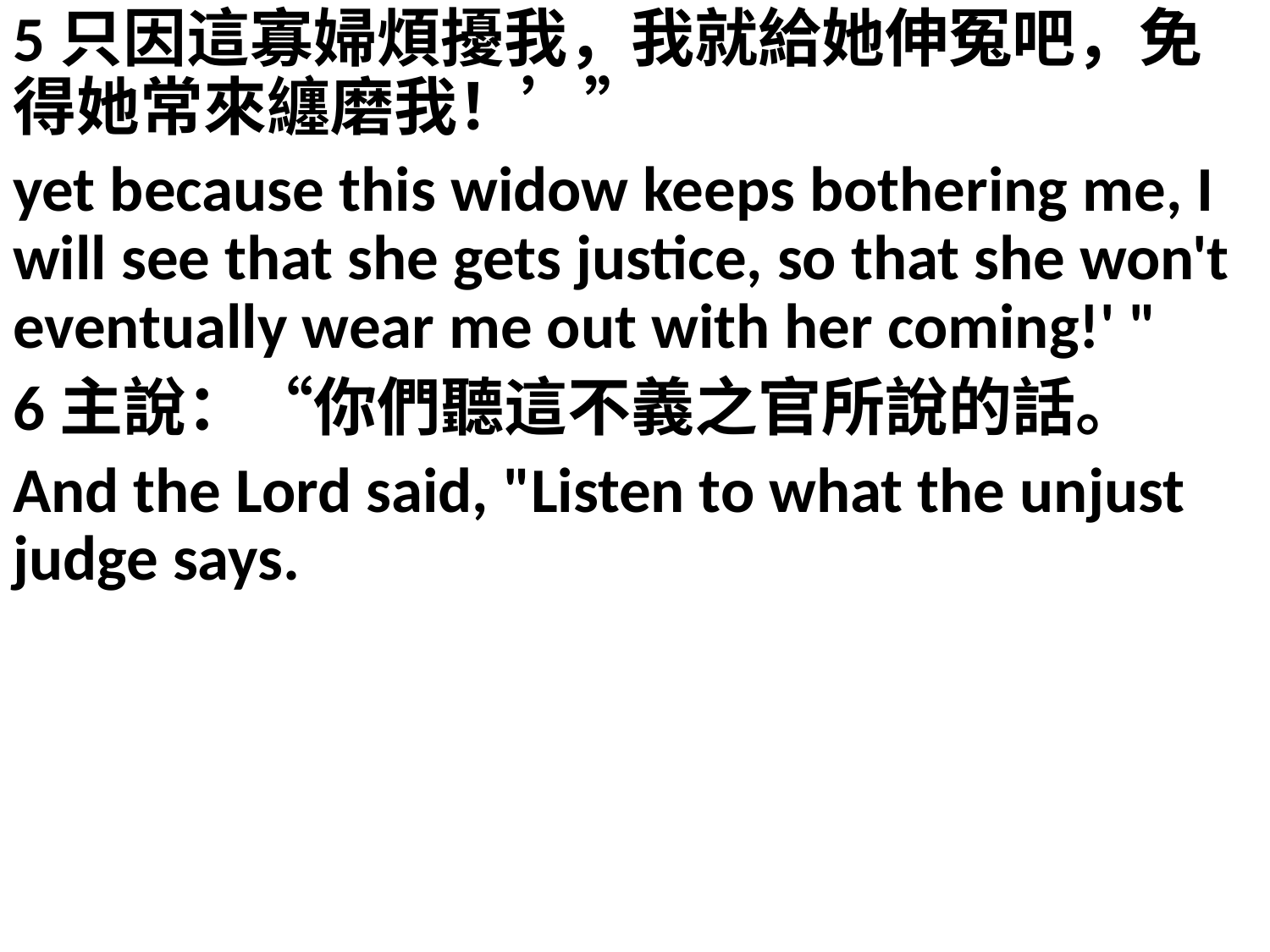

5只因這寡婦煩擾我，我就給她伸冤吧，免得她常來纏磨我！’”
yet because this widow keeps bothering me, I will see that she gets justice, so that she won't eventually wear me out with her coming!' "
6主說：“你們聽這不義之官所說的話。
And the Lord said, "Listen to what the unjust judge says.